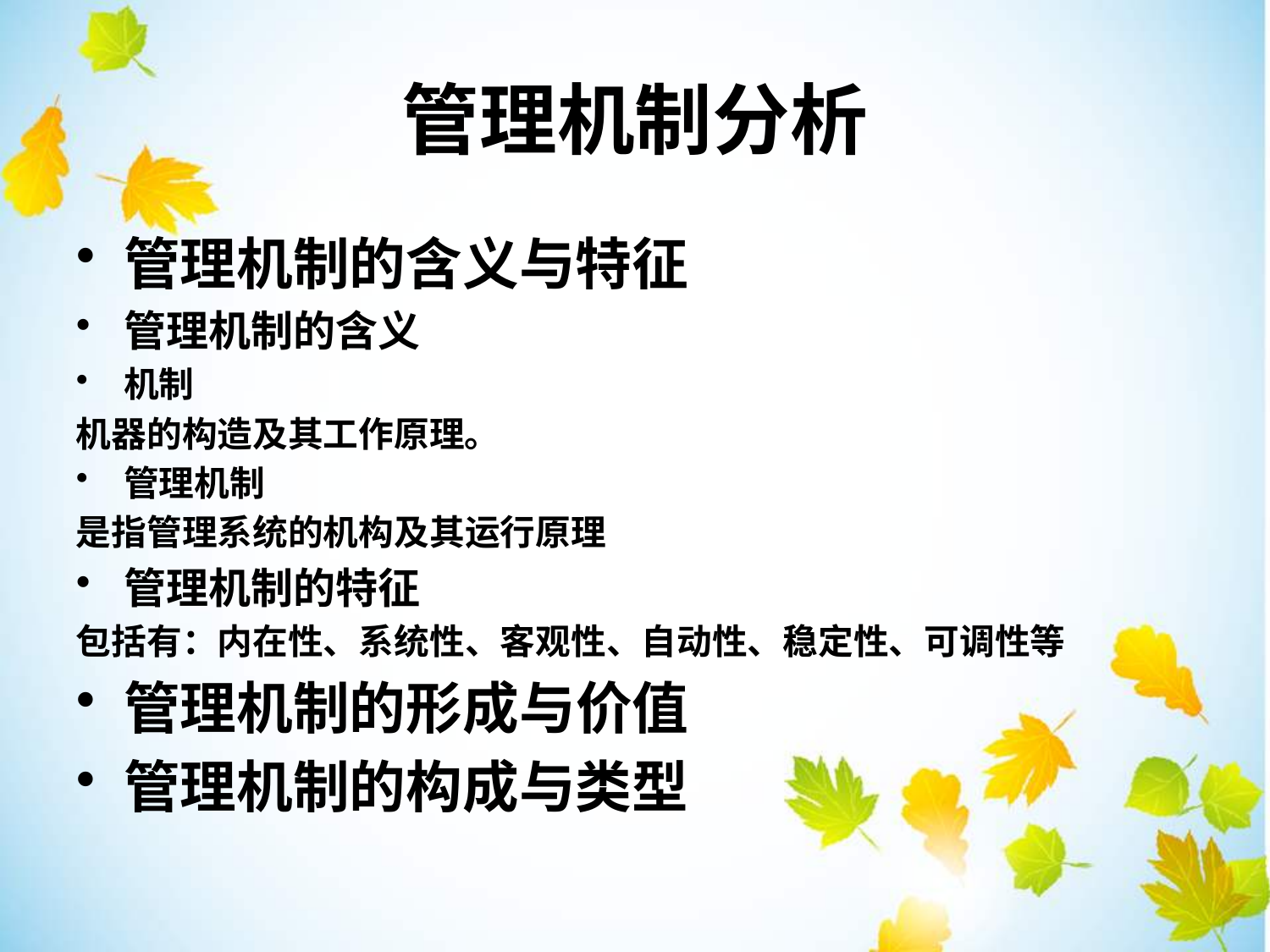

管理机制分析
管理机制的含义与特征
管理机制的含义
机制
机器的构造及其工作原理。
管理机制
是指管理系统的机构及其运行原理
管理机制的特征
包括有：内在性、系统性、客观性、自动性、稳定性、可调性等
管理机制的形成与价值
管理机制的构成与类型